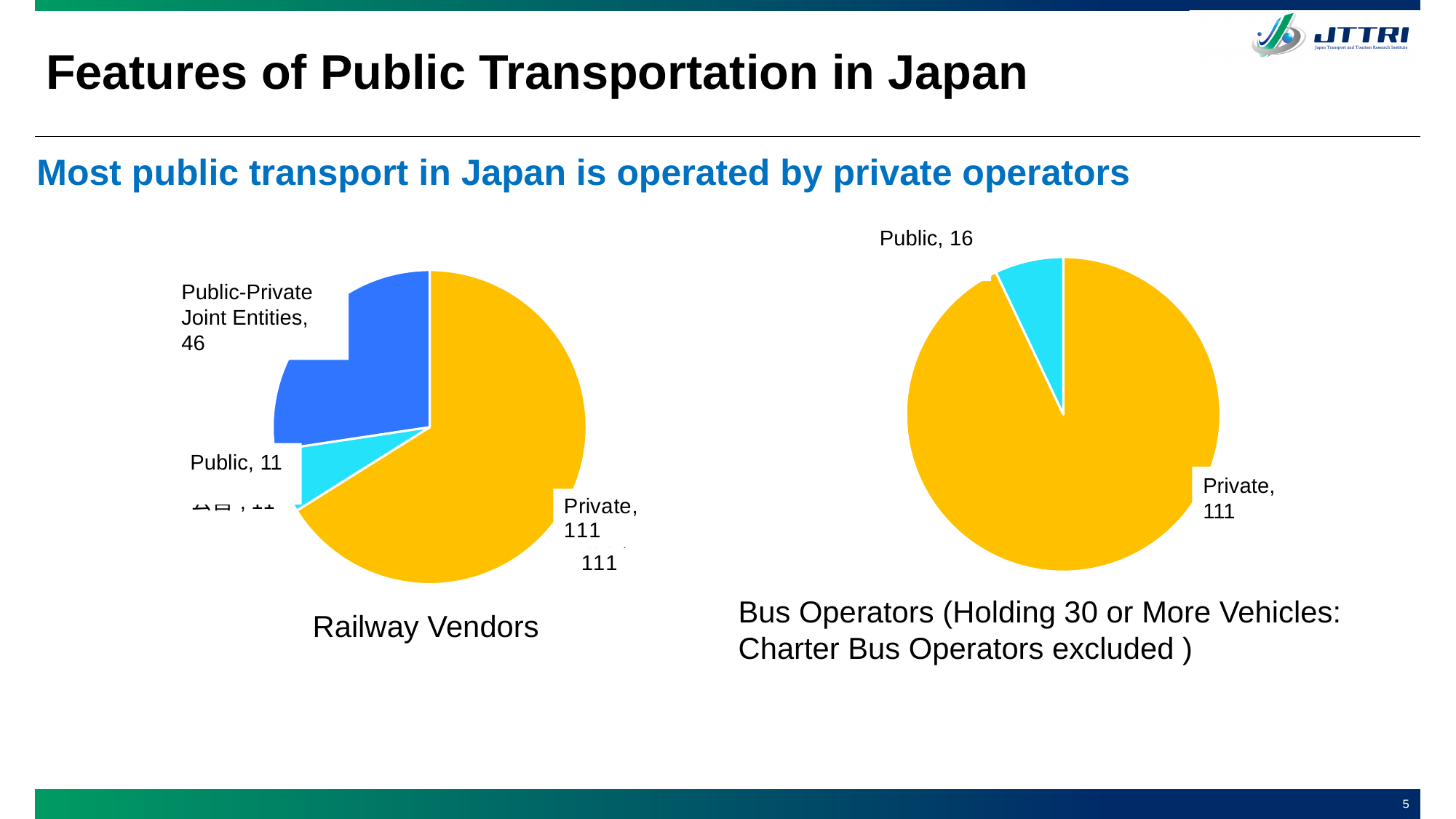

# Features of Public Transportation in Japan
Most public transport in Japan is operated by private operators
Public, 16

### Chart

| Category |  |
|---|---|
| 民間 | 211.0 |
| 公営 | 16.0 |

### Chart

| Category |  |
|---|---|
| 民間 | 111.0 |
| 公営 | 11.0 |
| 第三セクター | 46.0 |
Public-Private Joint Entities, 46
Public, 11

Private, 111
Bus Operators (Holding 30 or More Vehicles: Charter Bus Operators excluded )
Railway Vendors
5